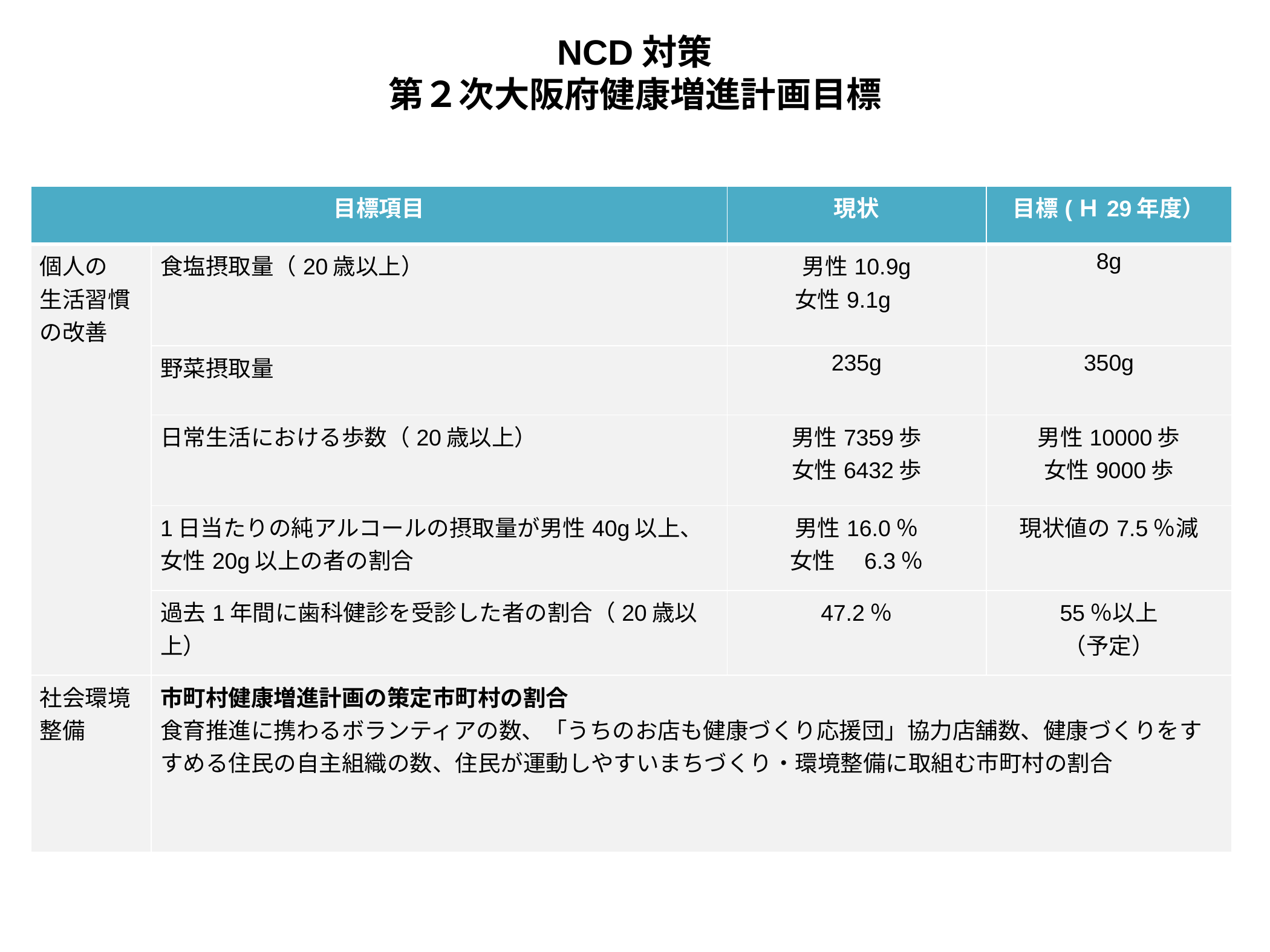

# NCD対策 第２次大阪府健康増進計画目標
| 目標項目 |  | 現状 | 目標(Ｈ29年度） |
| --- | --- | --- | --- |
| 個人の 生活習慣の改善 | 食塩摂取量（20歳以上） | 男性10.9g 女性9.1g | 8g |
|  | 野菜摂取量 | 235g | 350g |
|  | 日常生活における歩数（20歳以上） | 男性7359歩 女性6432歩 | 男性10000歩 女性9000歩 |
|  | 1日当たりの純アルコールの摂取量が男性40g以上、 女性20g以上の者の割合 | 男性16.0％ 女性　6.3％ | 現状値の7.5％減 |
|  | 過去1年間に歯科健診を受診した者の割合（20歳以上） | 47.2％ | 55％以上 （予定） |
| 社会環境 整備 | 市町村健康増進計画の策定市町村の割合 食育推進に携わるボランティアの数、「うちのお店も健康づくり応援団」協力店舗数、健康づくりをすすめる住民の自主組織の数、住民が運動しやすいまちづくり・環境整備に取組む市町村の割合 |  |  |